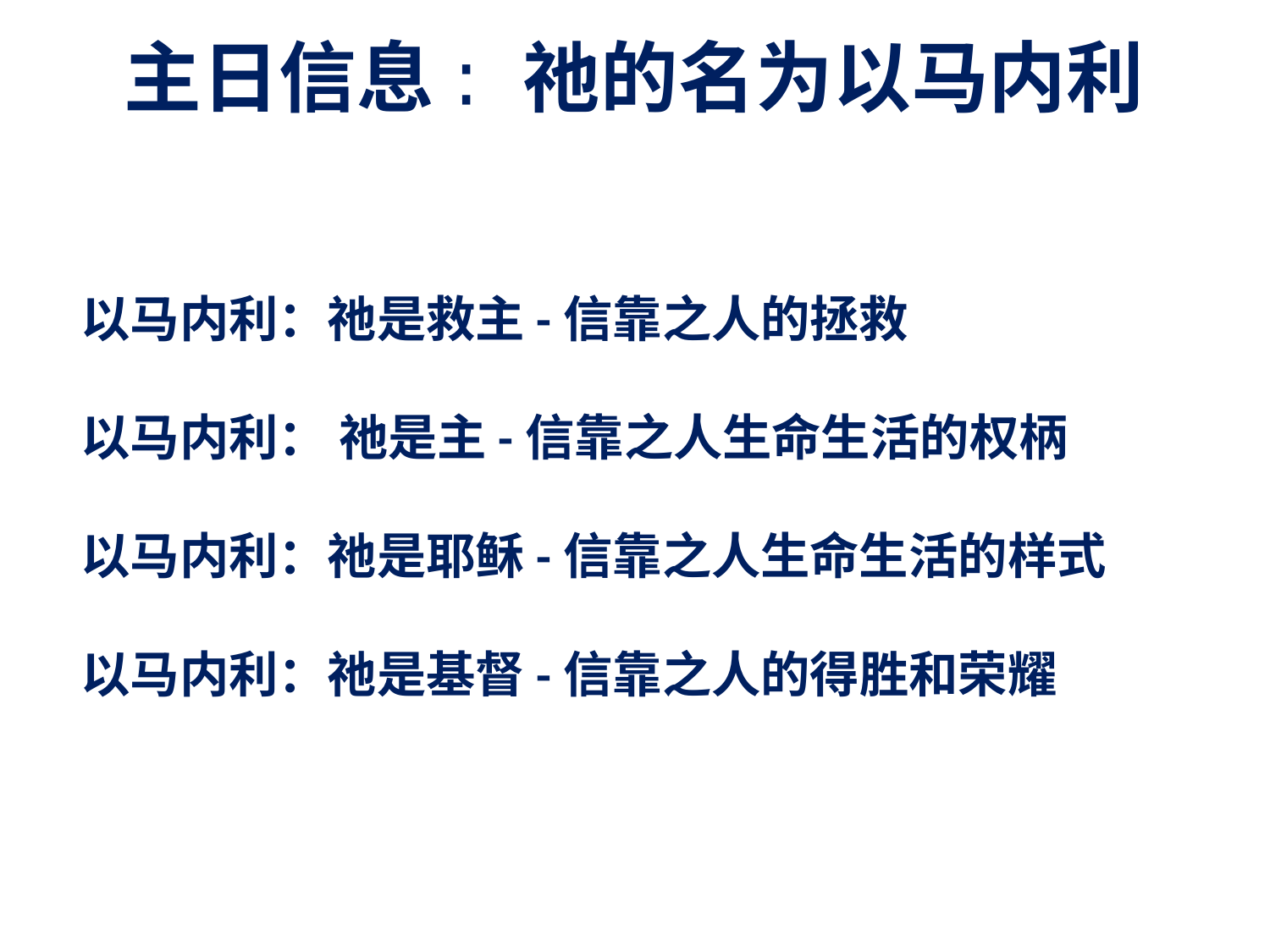

主日信息: 祂的名为以马内利

以马内利：祂是救主-信靠之人的拯救

以马内利： 祂是主-信靠之人生命生活的权柄

以马内利：祂是耶稣-信靠之人生命生活的样式

以马内利：祂是基督-信靠之人的得胜和荣耀